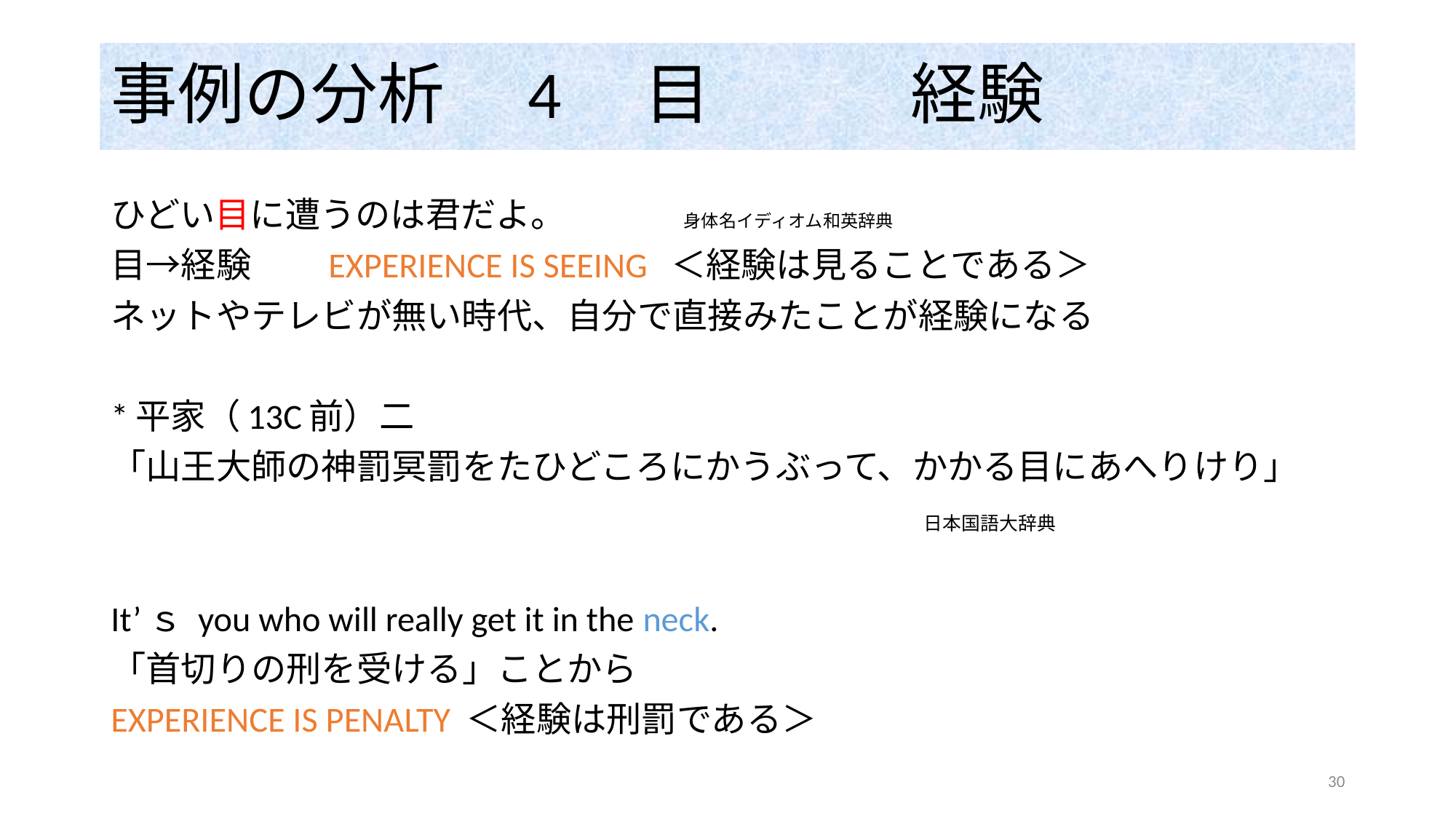

# 事例の分析　4　目　　　経験
ひどい目に遭うのは君だよ。               身体名イディオム和英辞典
目→経験　　EXPERIENCE IS SEEING  ＜経験は見ることである＞
ネットやテレビが無い時代、自分で直接みたことが経験になる

*平家（13C前）二
「山王大師の神罰冥罰をたひどころにかうぶって、かかる目にあへりけり」
                                                                                                       日本国語大辞典

It’ｓ you who will really get it in the neck.
「首切りの刑を受ける」ことから
EXPERIENCE IS PENALTY ＜経験は刑罰である＞

30